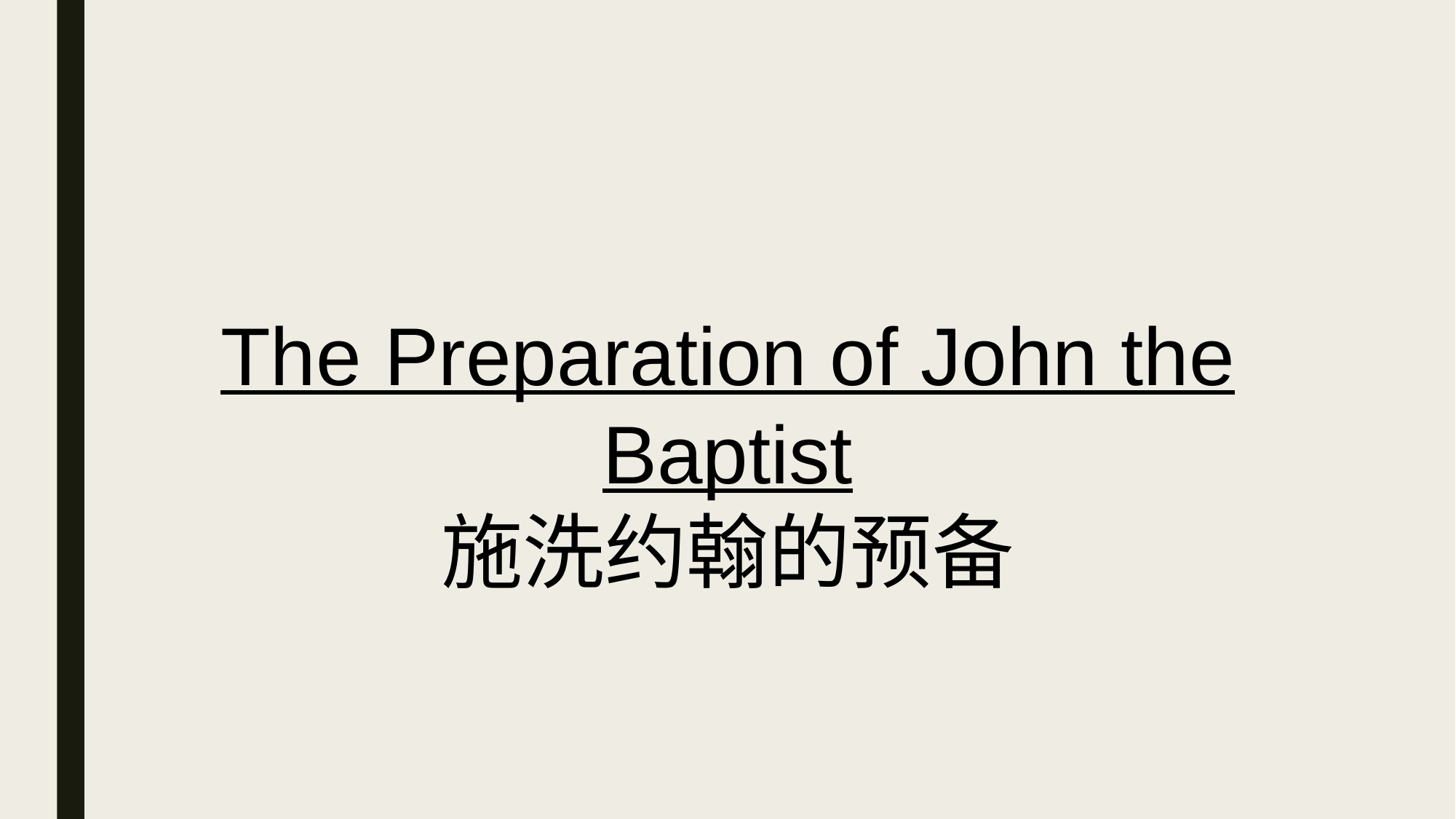

The Preparation of John the Baptist
施洗约翰的预备